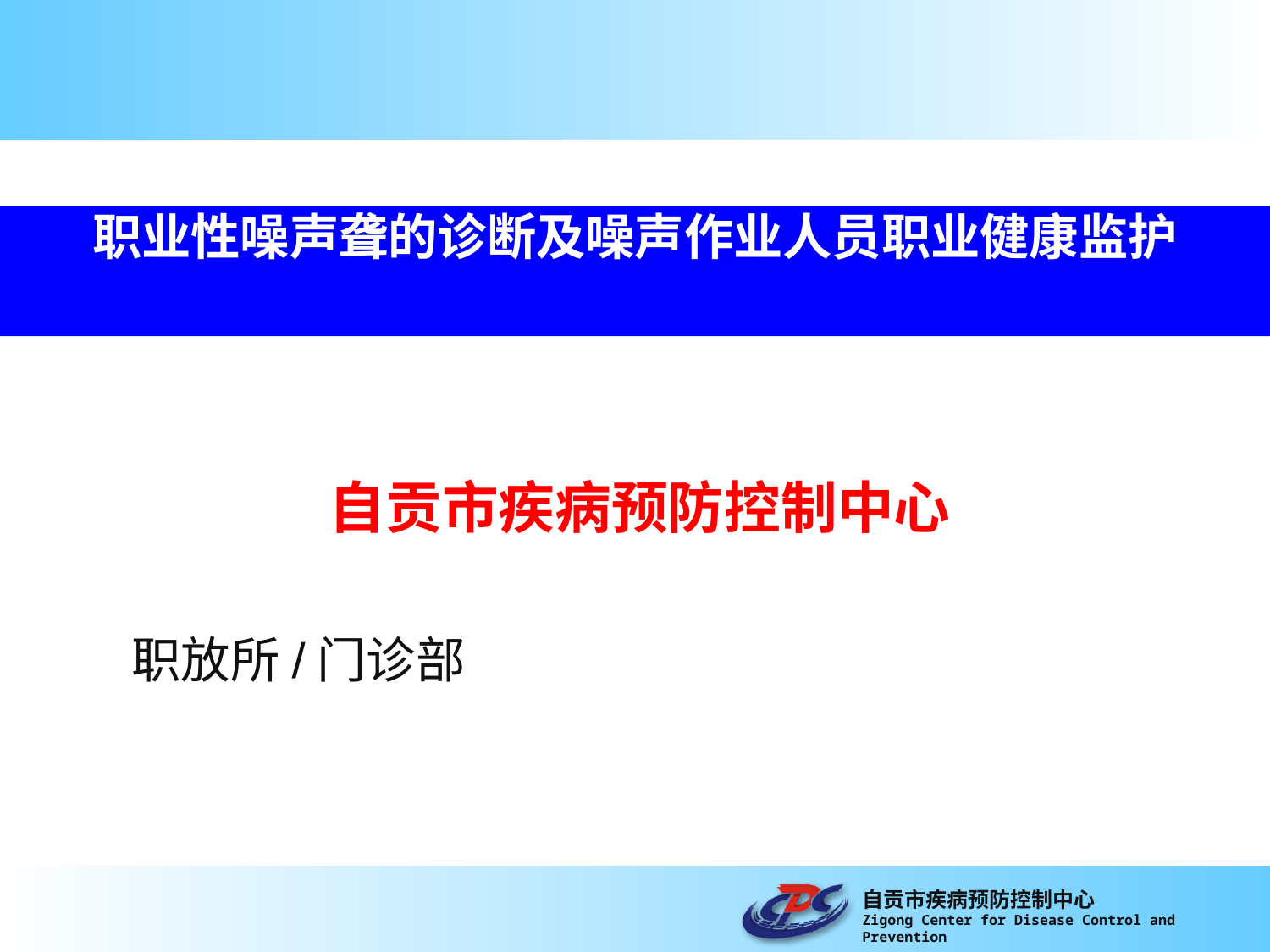

职业性噪声聋的诊断及噪声作业人员职业健康监护
自贡市疾病预防控制中心

职放所/门诊部
1